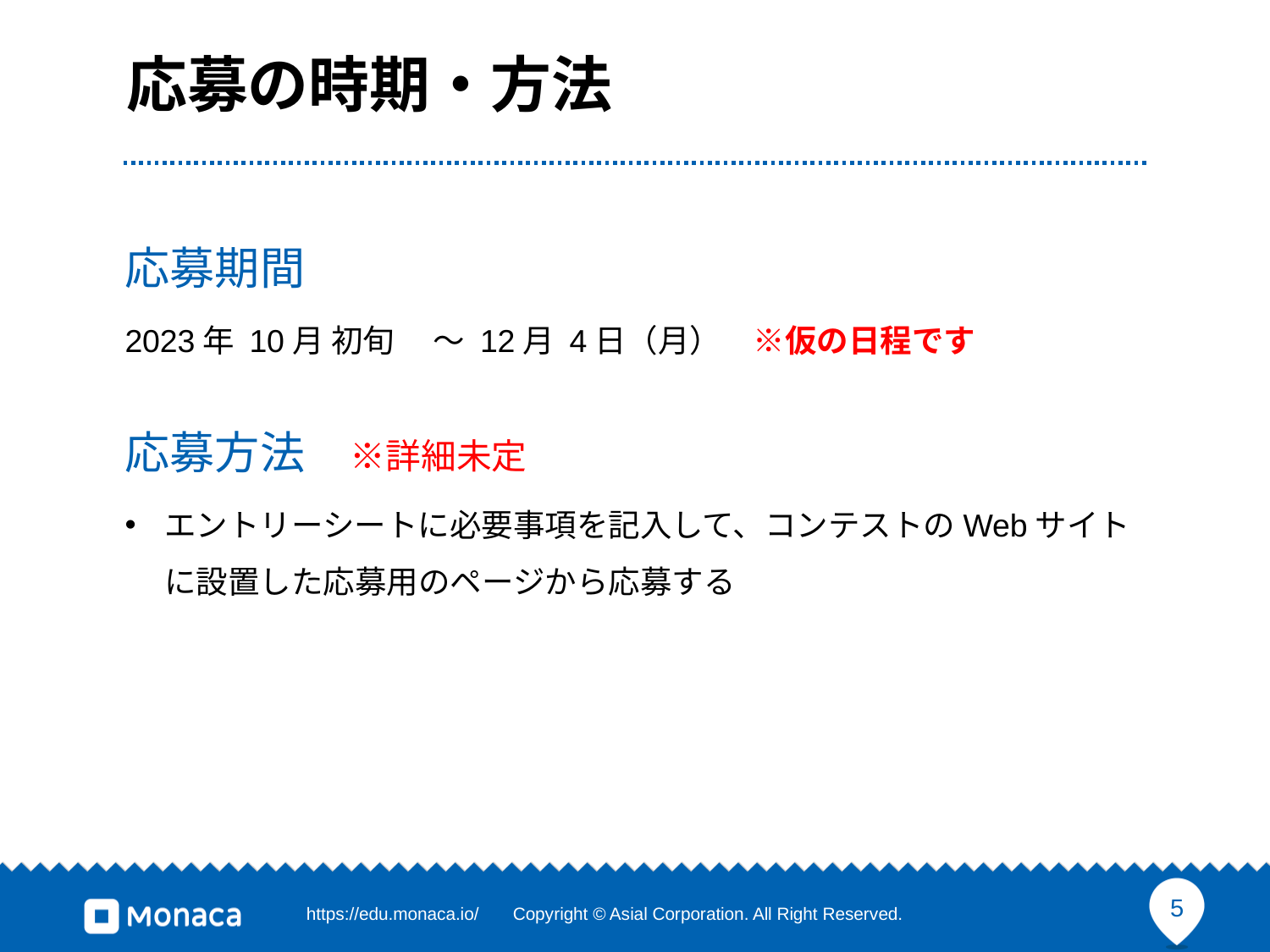

# 応募の時期・方法
応募期間
2023年 10月 初旬 　〜 12月 4日（月）　※仮の日程です

応募方法　※詳細未定
エントリーシートに必要事項を記入して、コンテストのWebサイトに設置した応募用のページから応募する